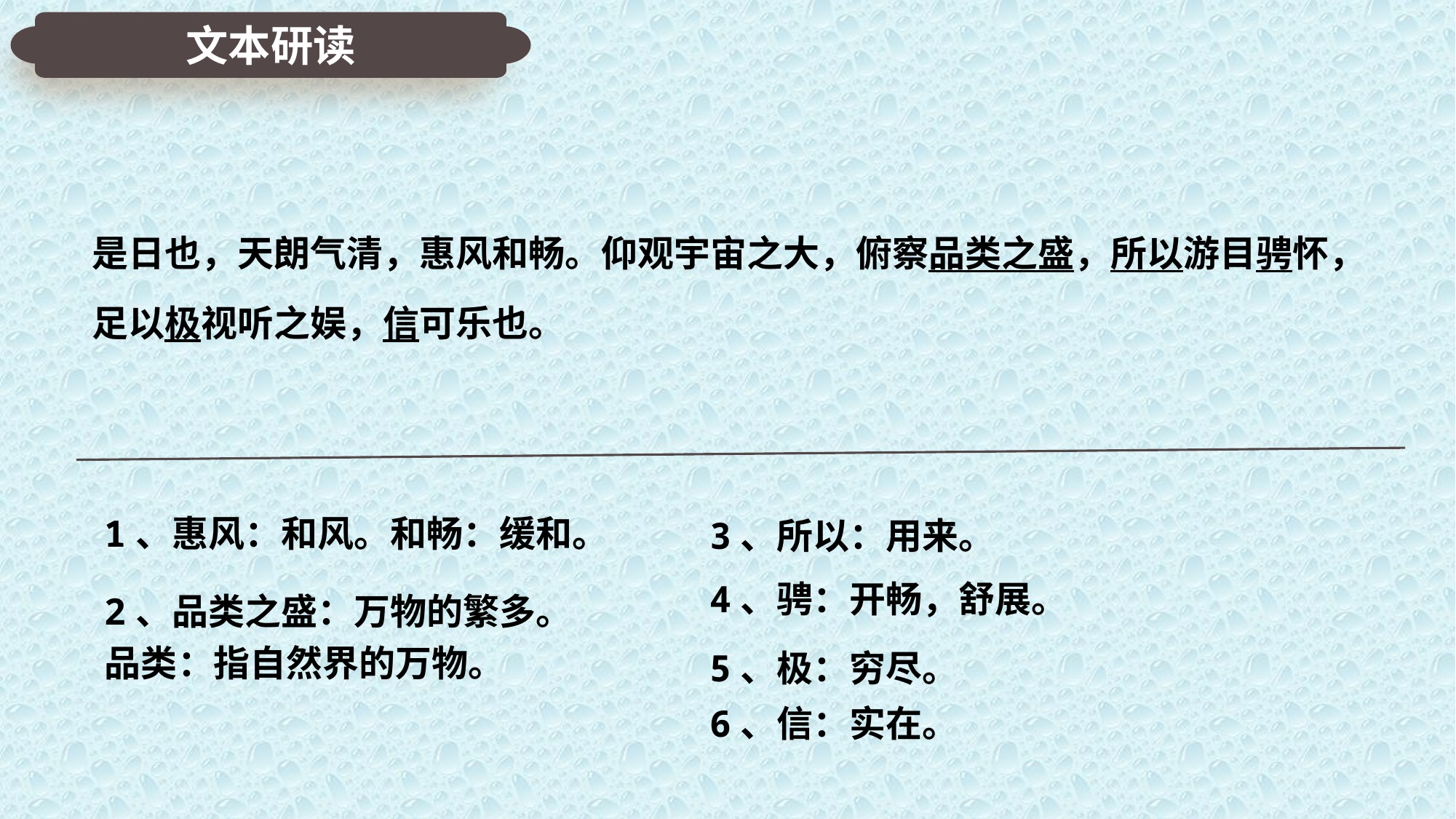

文本研读
是日也，天朗气清，惠风和畅。仰观宇宙之大，俯察品类之盛，所以游目骋怀，足以极视听之娱，信可乐也。
1、惠风：和风。和畅：缓和。
3、所以：用来。
4、骋：开畅，舒展。
2、品类之盛：万物的繁多。
品类：指自然界的万物。
5、极：穷尽。
6、信：实在。